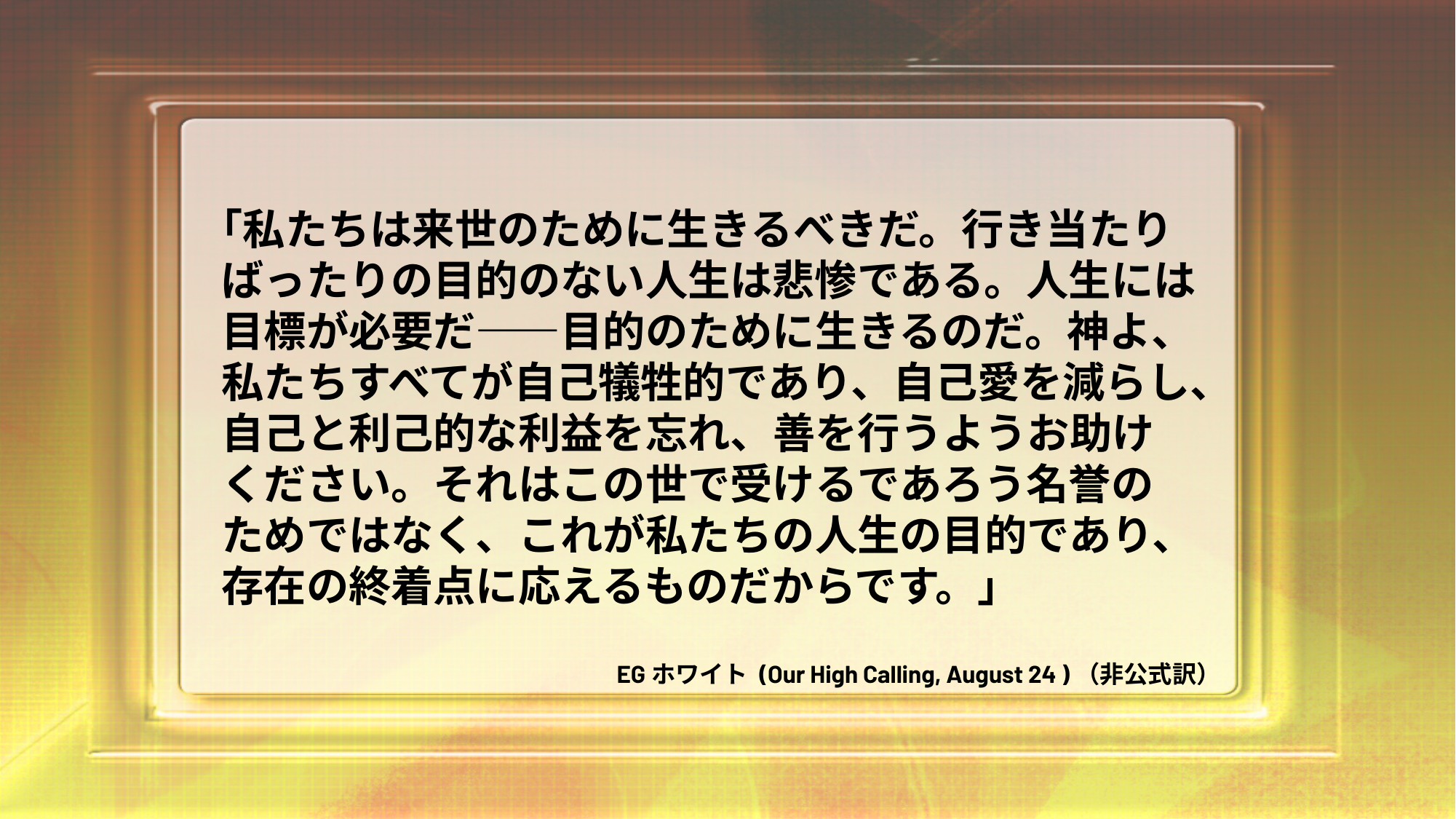

｢私たちは来世のために生きるべきだ。行き当たりばったりの目的のない人生は悲惨である。人生には目標が必要だ——目的のために生きるのだ。神よ、私たちすべてが自己犠牲的であり、自己愛を減らし、自己と利己的な利益を忘れ、善を行うようお助け　ください。それはこの世で受けるであろう名誉の　ためではなく、これが私たちの人生の目的であり、存在の終着点に応えるものだからです。」
EGホワイト (Our High Calling, August 24 )（非公式訳）